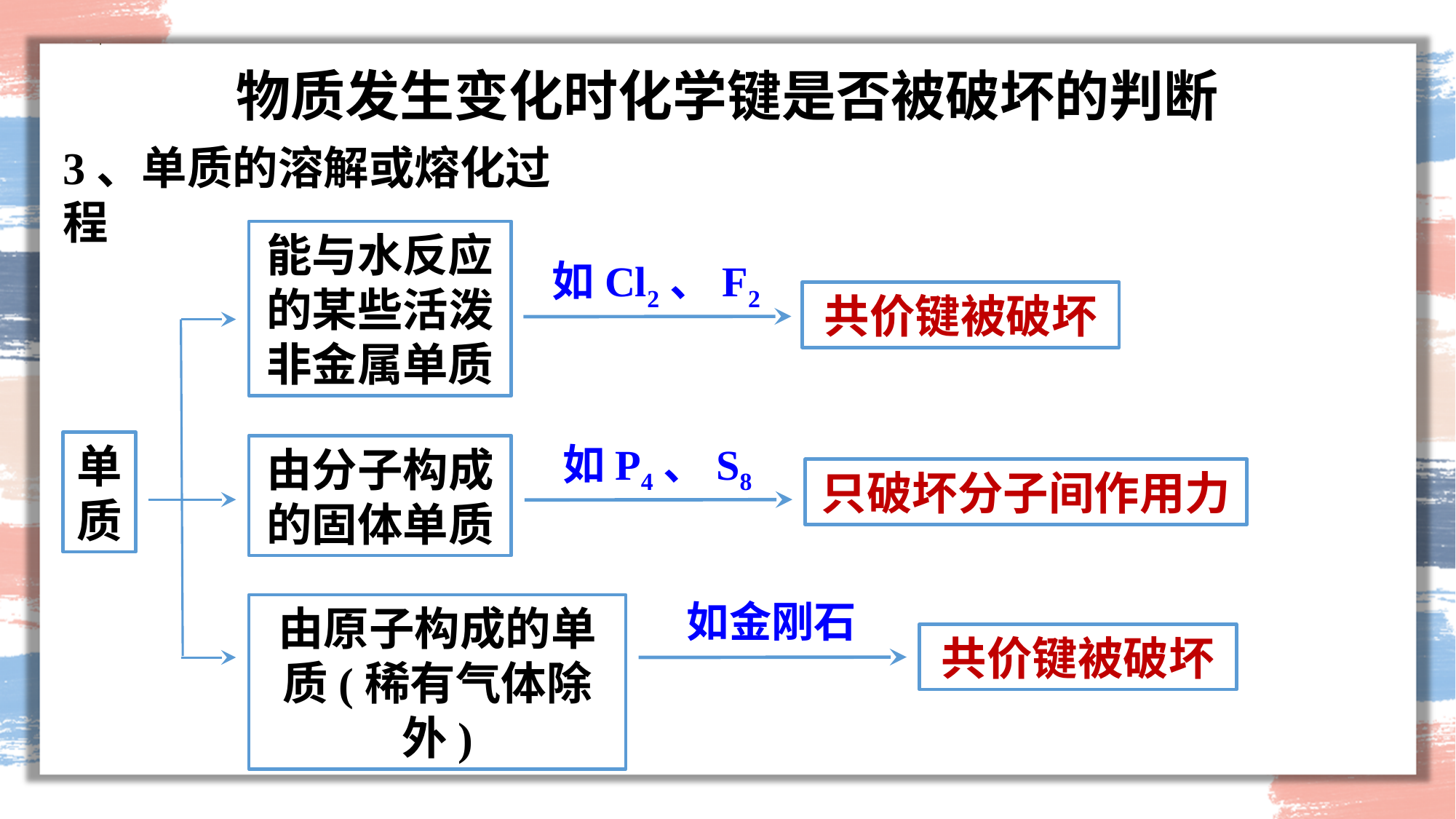

物质发生变化时化学键是否被破坏的判断
3、单质的溶解或熔化过程
能与水反应的某些活泼非金属单质
如Cl2、F2
共价键被破坏
如P4、S8
单质
由分子构成的固体单质
只破坏分子间作用力
如金刚石
由原子构成的单质(稀有气体除外)
共价键被破坏